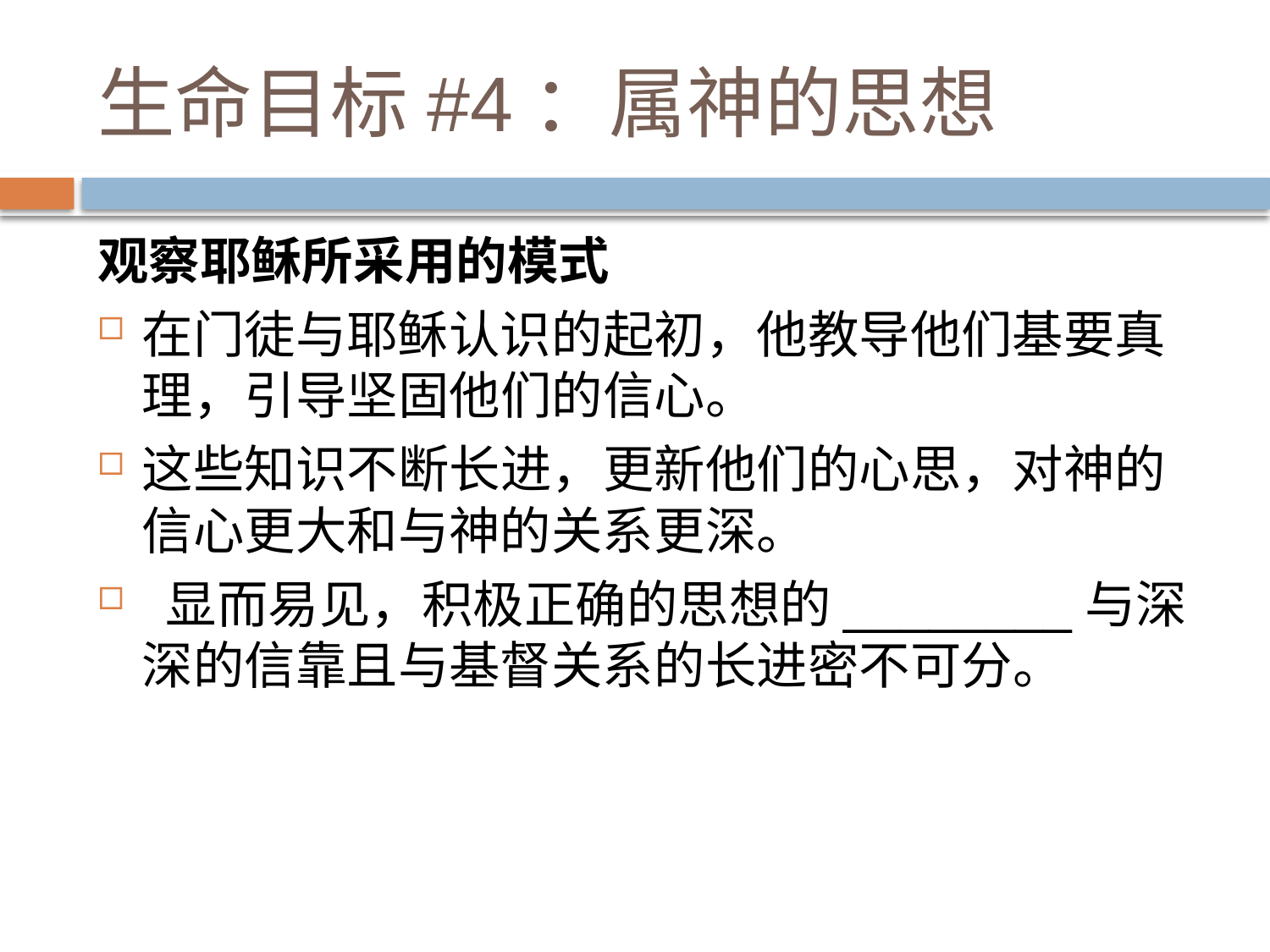

# 生命目标#4：属神的思想
观察耶稣所采用的模式
在门徒与耶稣认识的起初，他教导他们基要真理，引导坚固他们的信心。
这些知识不断长进，更新他们的心思，对神的信心更大和与神的关系更深。
 显而易见，积极正确的思想的________与深深的信靠且与基督关系的长进密不可分。